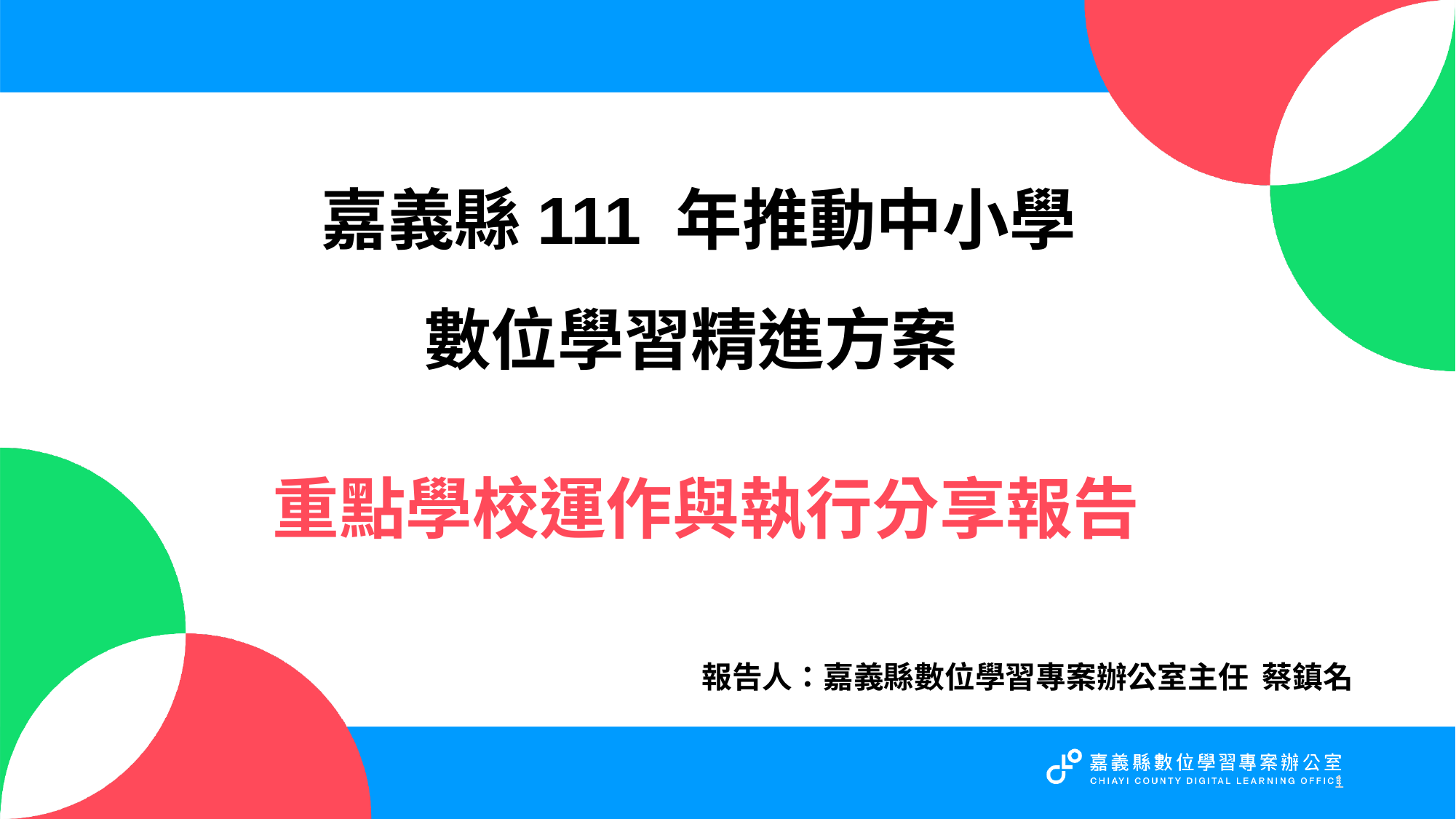

# 嘉義縣111 年推動中小學 數位學習精進方案 重點學校運作與執行分享報告
報告人：嘉義縣數位學習專案辦公室主任  蔡鎮名
1